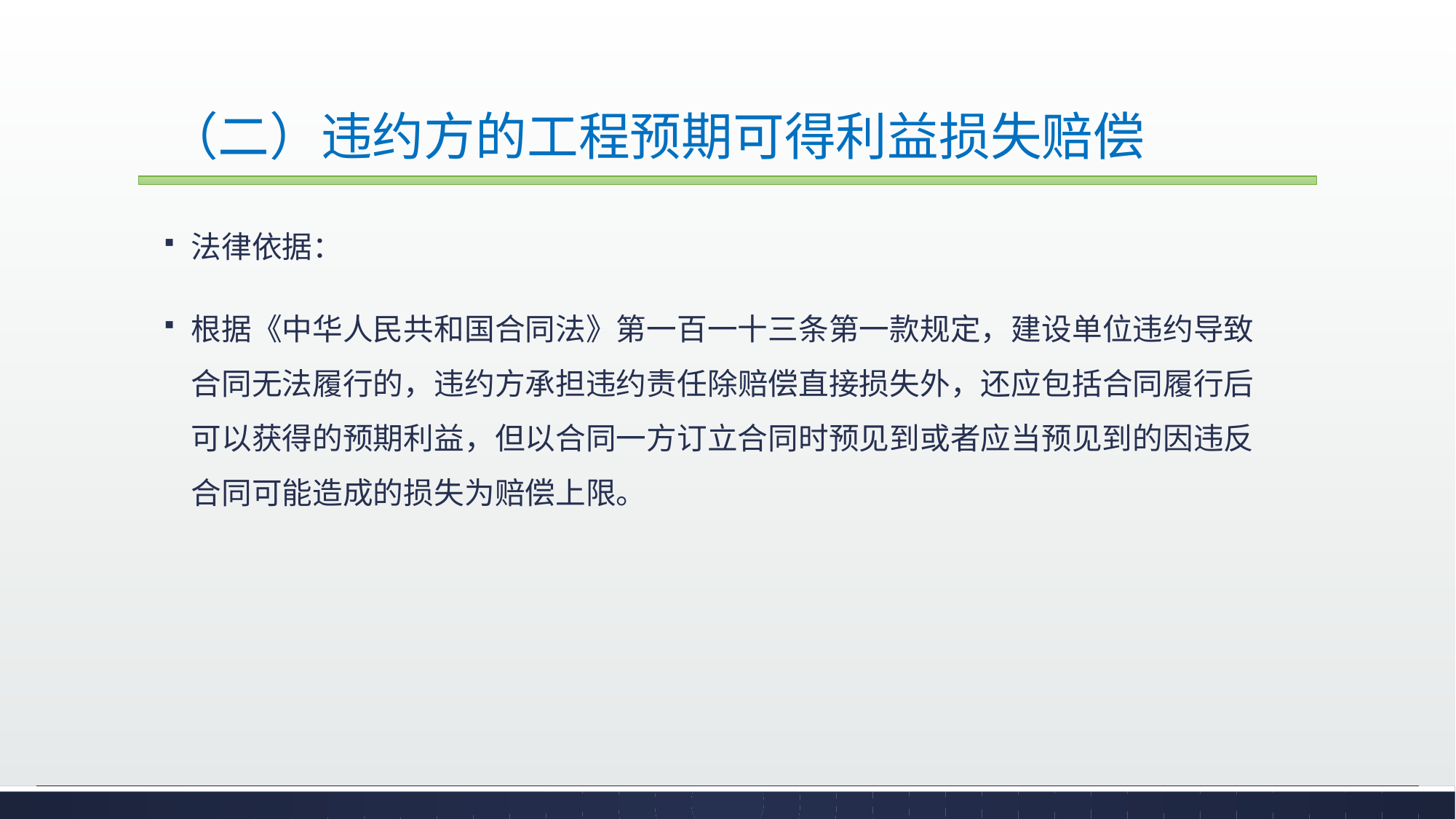

# （二）违约方的工程预期可得利益损失赔偿

法律依据：
根据《中华人民共和国合同法》第一百一十三条第一款规定，建设单位违约导致合同无法履行的，违约方承担违约责任除赔偿直接损失外，还应包括合同履行后可以获得的预期利益，但以合同一方订立合同时预见到或者应当预见到的因违反合同可能造成的损失为赔偿上限。